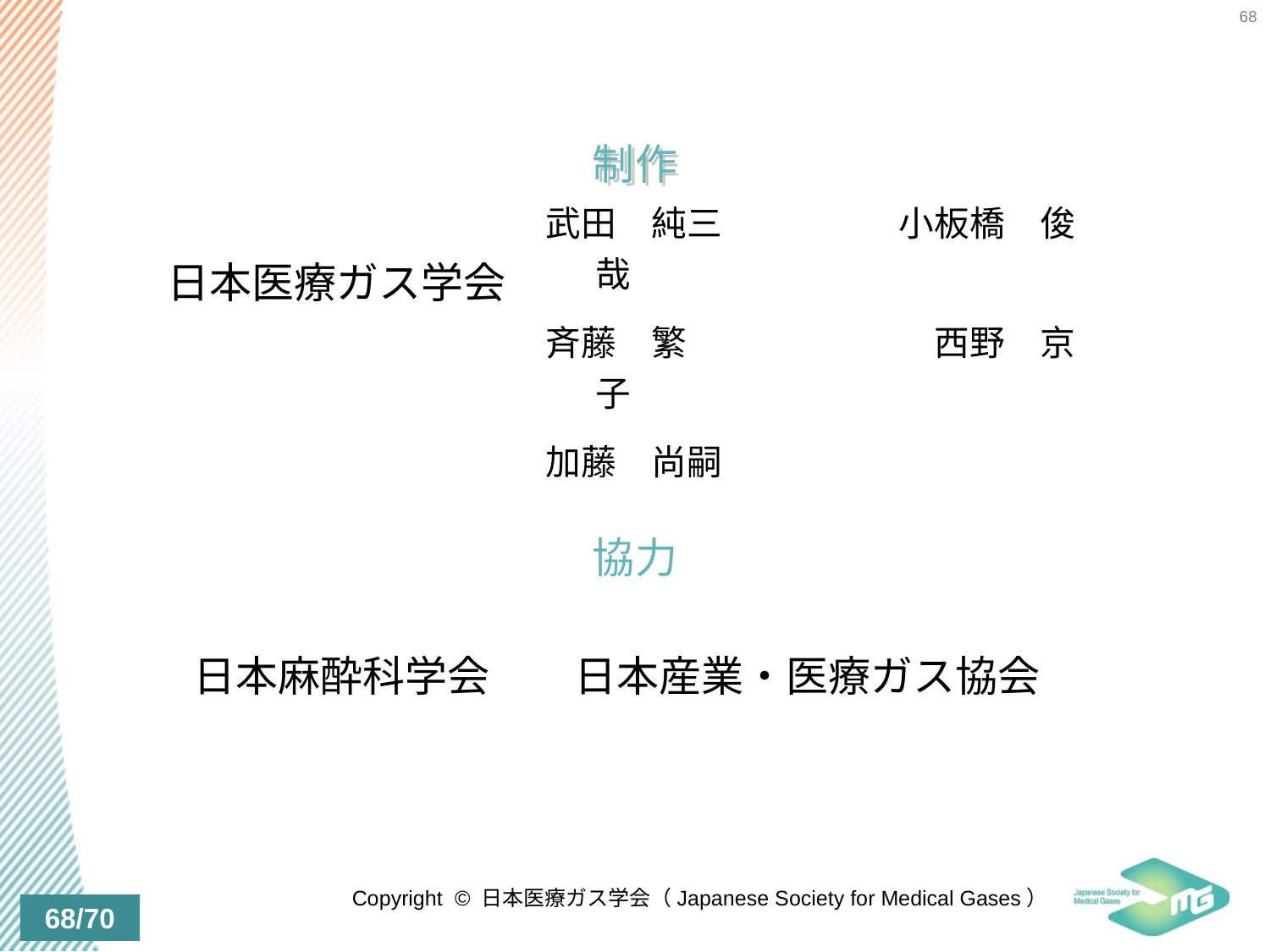

68
# 制作
日本医療ガス学会
武田　純三　　　　　小板橋　俊哉
斉藤　繁　　　　　　　西野　京子
加藤　尚嗣
協力
日本麻酔科学会　　日本産業・医療ガス協会
68/70